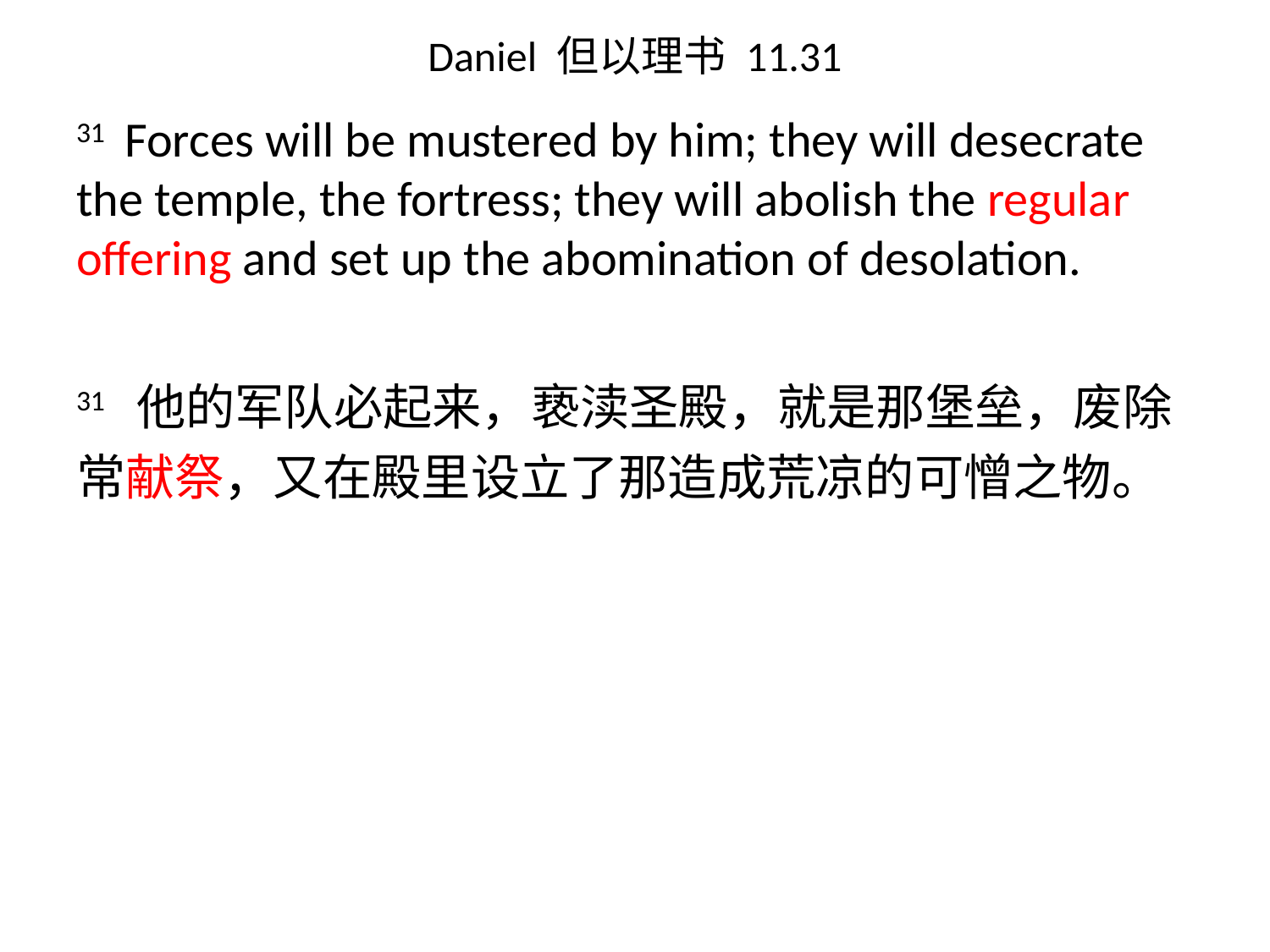

# Daniel 但以理书 11.31
31   Forces will be mustered by him; they will desecrate the temple, the fortress; they will abolish the regular offering and set up the abomination of desolation.

31   他的军队必起来，亵渎圣殿，就是那堡垒，废除常献祭，又在殿里设立了那造成荒凉的可憎之物。